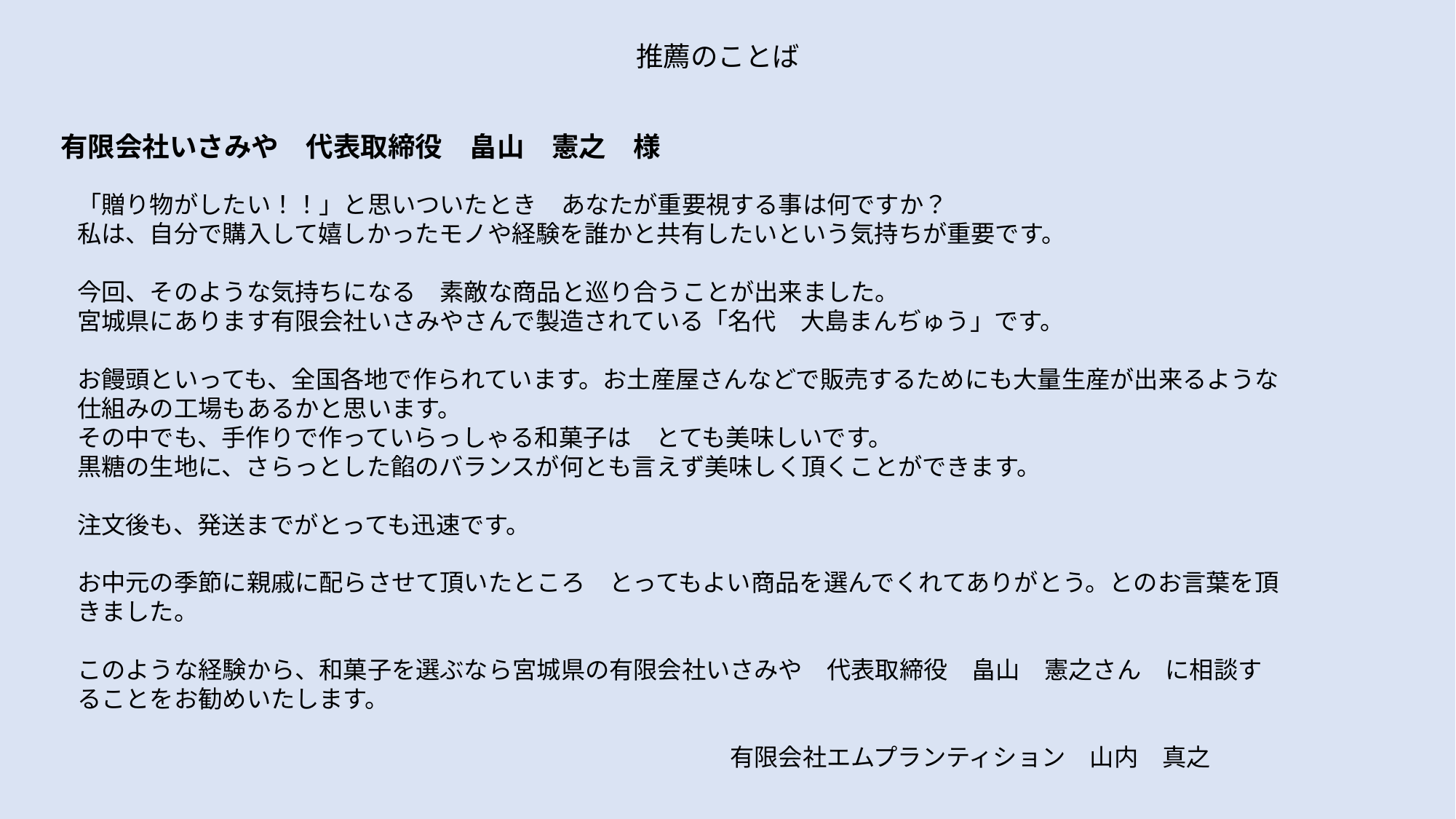

推薦のことば
# 有限会社いさみや　代表取締役　畠山　憲之　様
「贈り物がしたい！！」と思いついたとき　あなたが重要視する事は何ですか？
私は、自分で購入して嬉しかったモノや経験を誰かと共有したいという気持ちが重要です。

今回、そのような気持ちになる　素敵な商品と巡り合うことが出来ました。
宮城県にあります有限会社いさみやさんで製造されている「名代　大島まんぢゅう」です。

お饅頭といっても、全国各地で作られています。お土産屋さんなどで販売するためにも大量生産が出来るような仕組みの工場もあるかと思います。
その中でも、手作りで作っていらっしゃる和菓子は　とても美味しいです。
黒糖の生地に、さらっとした餡のバランスが何とも言えず美味しく頂くことができます。

注文後も、発送までがとっても迅速です。

お中元の季節に親戚に配らさせて頂いたところ　とってもよい商品を選んでくれてありがとう。とのお言葉を頂きました。

このような経験から、和菓子を選ぶなら宮城県の有限会社いさみや　代表取締役　畠山　憲之さん　に相談することをお勧めいたします。

　　　　　　　　　　　　　　　　　　　　　　　　　　　有限会社エムプランティション　山内　真之